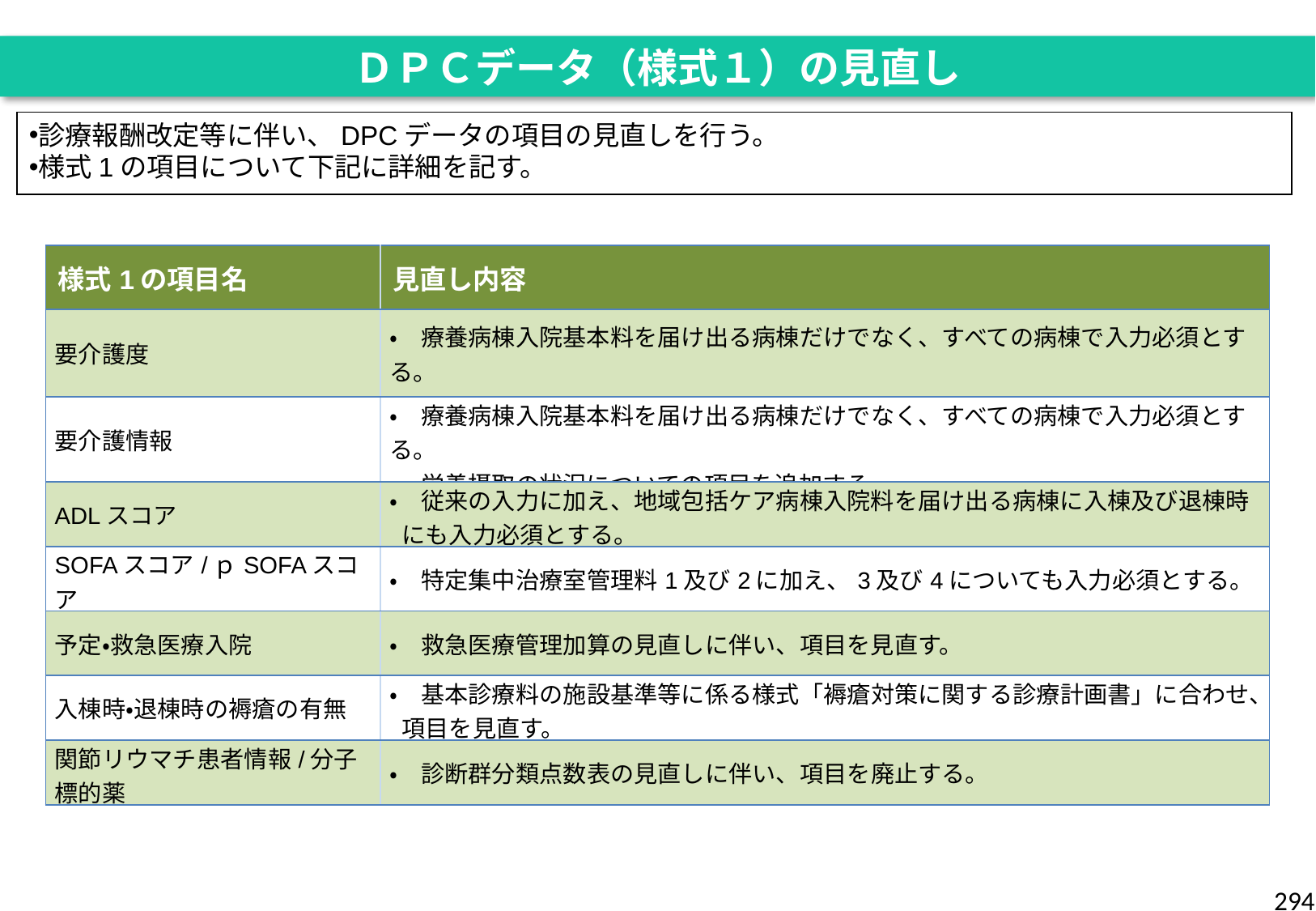

ＤＰＣデータ（様式１）の見直し
診療報酬改定等に伴い、DPCデータの項目の見直しを行う。
様式1の項目について下記に詳細を記す。
| 様式1の項目名 | 見直し内容 |
| --- | --- |
| 要介護度 | ・　療養病棟入院基本料を届け出る病棟だけでなく、すべての病棟で入力必須とする。 |
| 要介護情報 | ・　療養病棟入院基本料を届け出る病棟だけでなく、すべての病棟で入力必須とする。 ・　栄養摂取の状況についての項目を追加する。 |
| ADLスコア | ・　従来の入力に加え、地域包括ケア病棟入院料を届け出る病棟に入棟及び退棟時にも入力必須とする。 |
| SOFAスコア/ｐSOFAスコア | ・　特定集中治療室管理料1及び2に加え、3及び4についても入力必須とする。 |
| 予定・救急医療入院 | ・　救急医療管理加算の見直しに伴い、項目を見直す。 |
| 入棟時・退棟時の褥瘡の有無 | ・　基本診療料の施設基準等に係る様式「褥瘡対策に関する診療計画書」に合わせ、項目を見直す。 |
| 関節リウマチ患者情報/分子標的薬 | ・　診断群分類点数表の見直しに伴い、項目を廃止する。 |
294